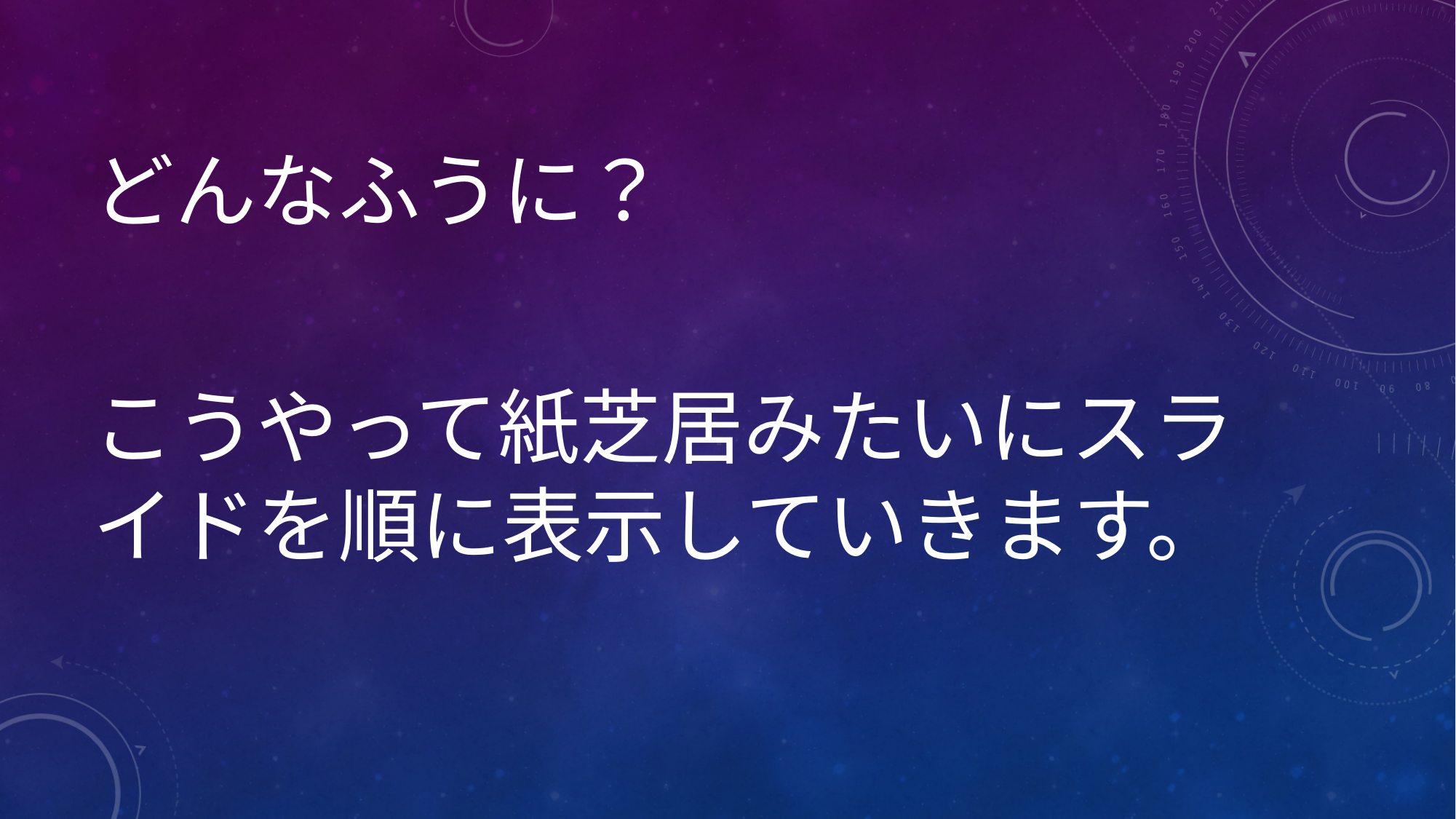

# どんなふうに？
こうやって紙芝居みたいにスライドを順に表示していきます。